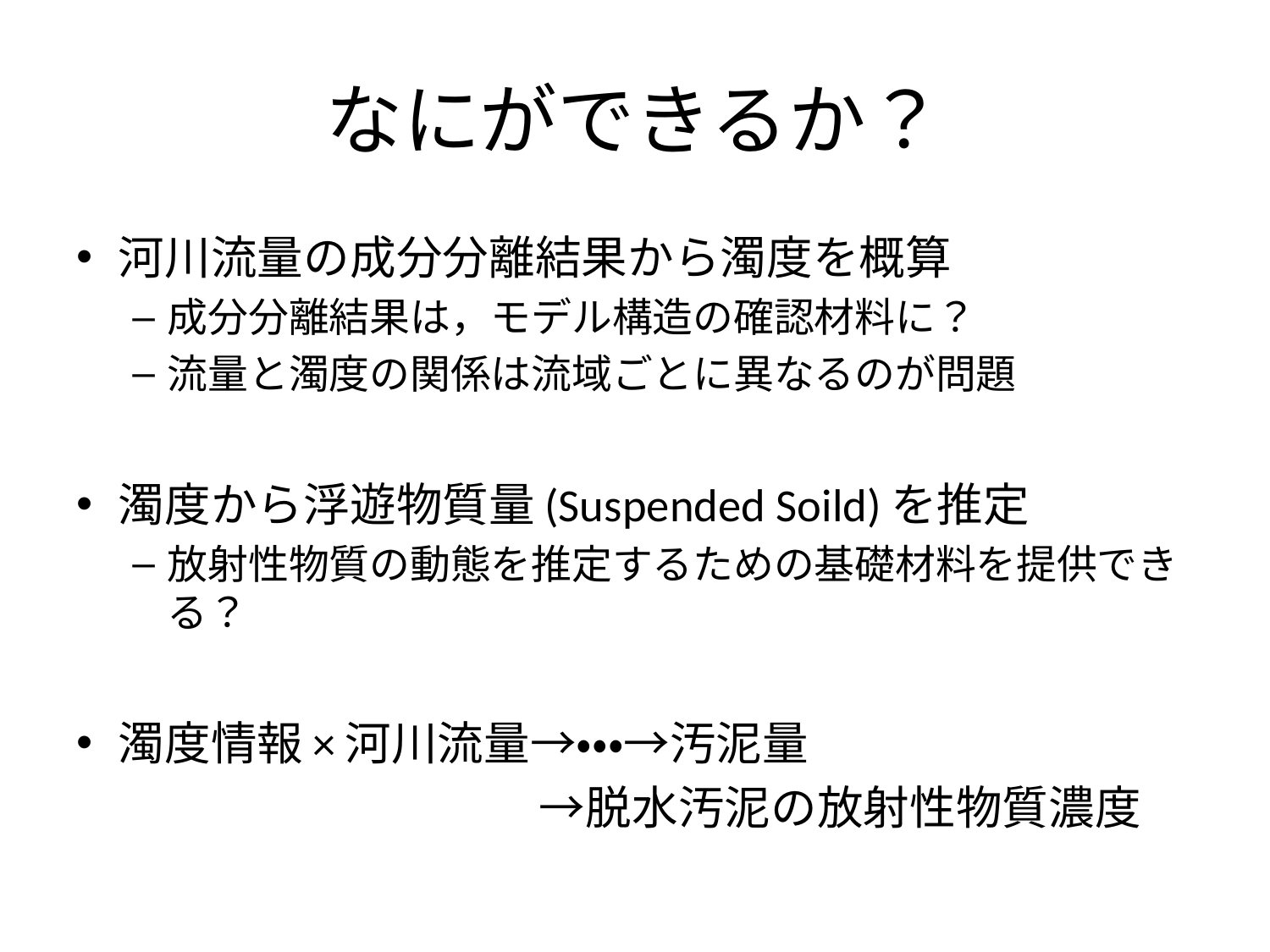

# なにができるか？
河川流量の成分分離結果から濁度を概算
成分分離結果は，モデル構造の確認材料に？
流量と濁度の関係は流域ごとに異なるのが問題

濁度から浮遊物質量(Suspended Soild)を推定
放射性物質の動態を推定するための基礎材料を提供できる？

濁度情報×河川流量→・・・→汚泥量
　　　　　　　　　　→脱水汚泥の放射性物質濃度